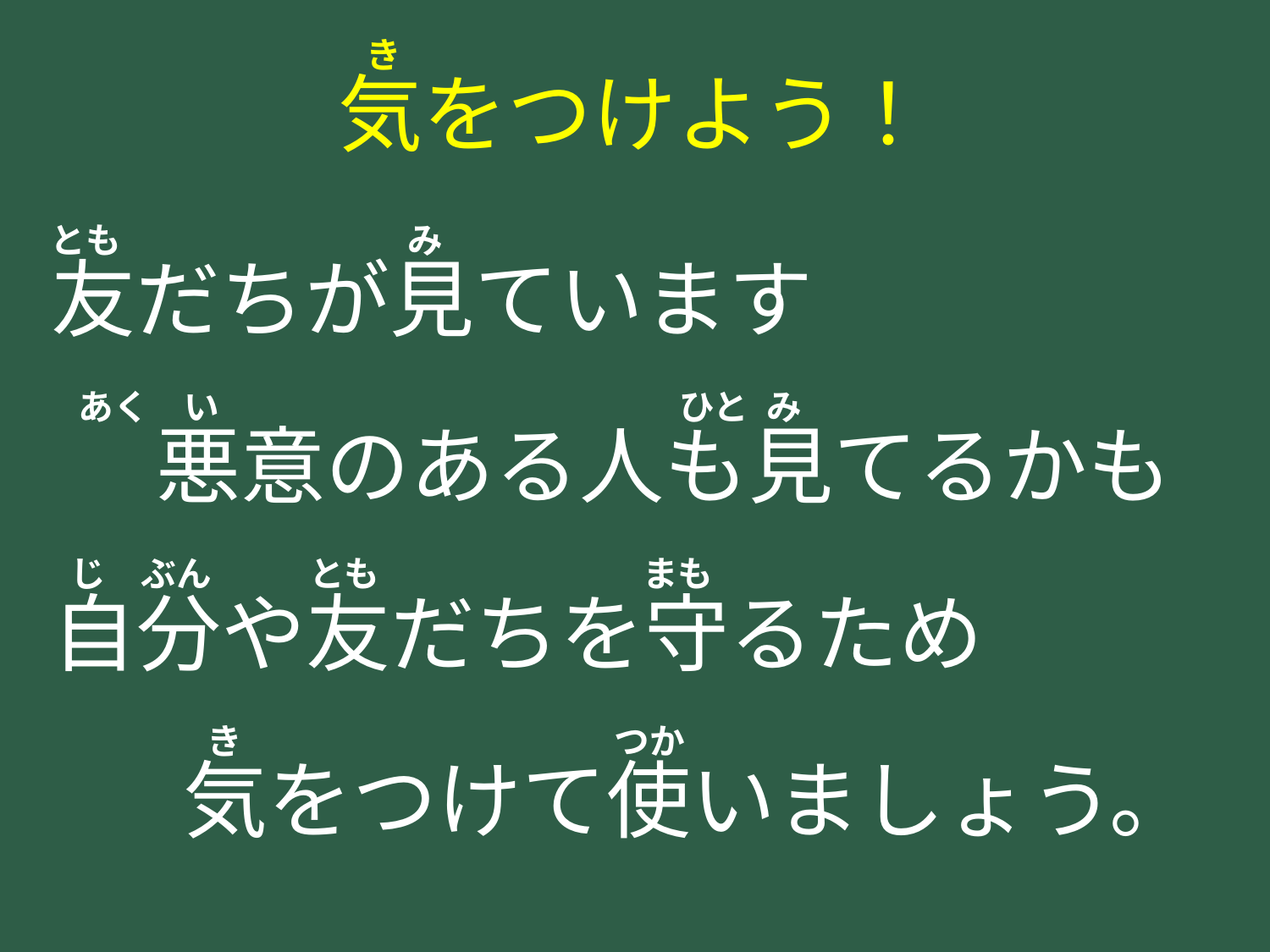

き
気をつけよう！
とも
み
友だちが見ています
あく　い　　　　　　　　　　　　　ひと
み
悪意のある人も見てるかも
じ　ぶん
とも
まも
自分や友だちを守るため
き
つか
気をつけて使いましょう。